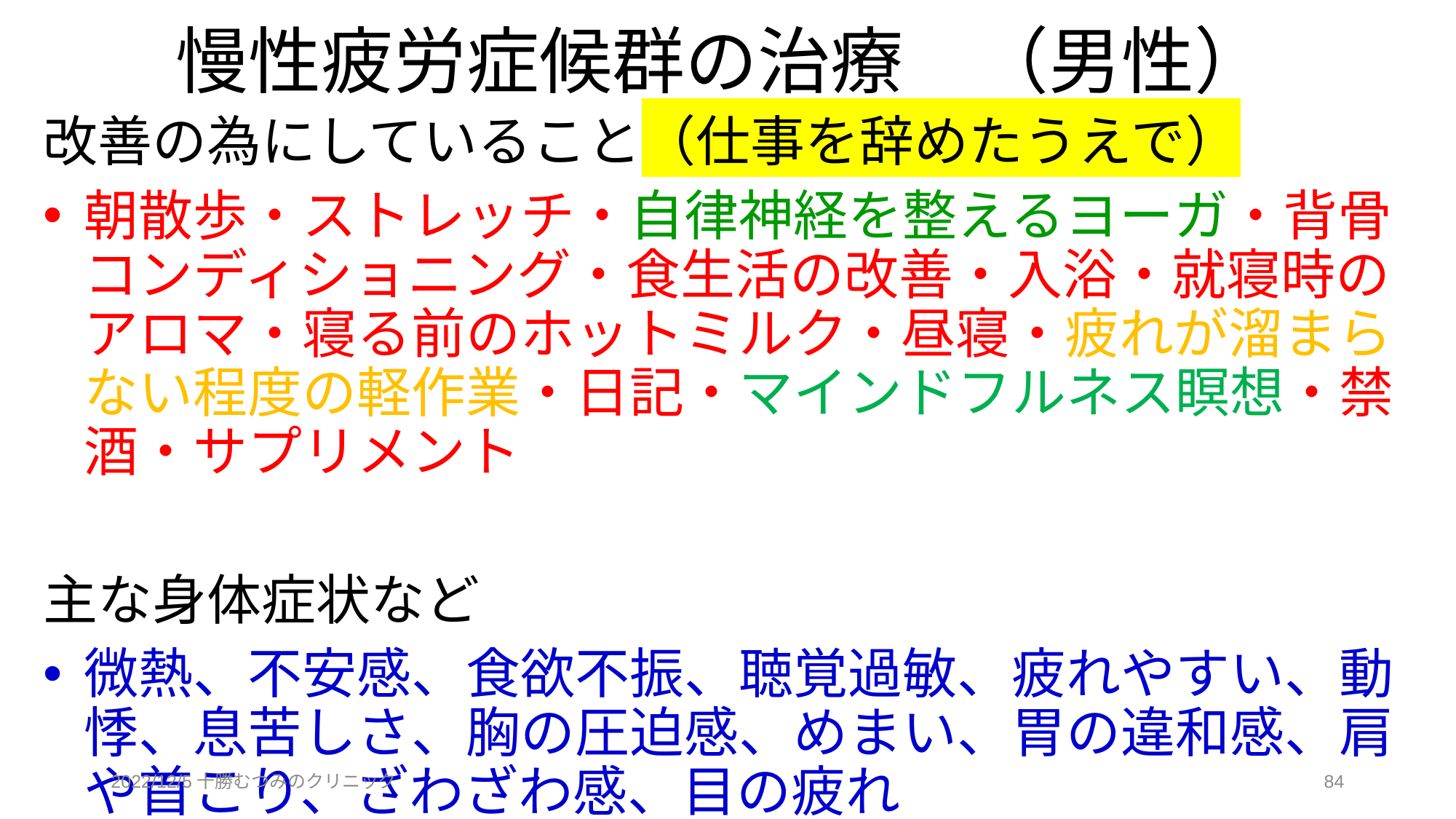

# 慢性疲労症候群の治療　（男性）
改善の為にしていること（仕事を辞めたうえで）
朝散歩・ストレッチ・自律神経を整えるヨーガ・背骨コンディショニング・食生活の改善・入浴・就寝時のアロマ・寝る前のホットミルク・昼寝・疲れが溜まらない程度の軽作業・日記・マインドフルネス瞑想・禁酒・サプリメント

主な身体症状など
微熱、不安感、食欲不振、聴覚過敏、疲れやすい、動悸、息苦しさ、胸の圧迫感、めまい、胃の違和感、肩や首こり、ざわざわ感、目の疲れ

2022/12/5十勝むつみのクリニック
84